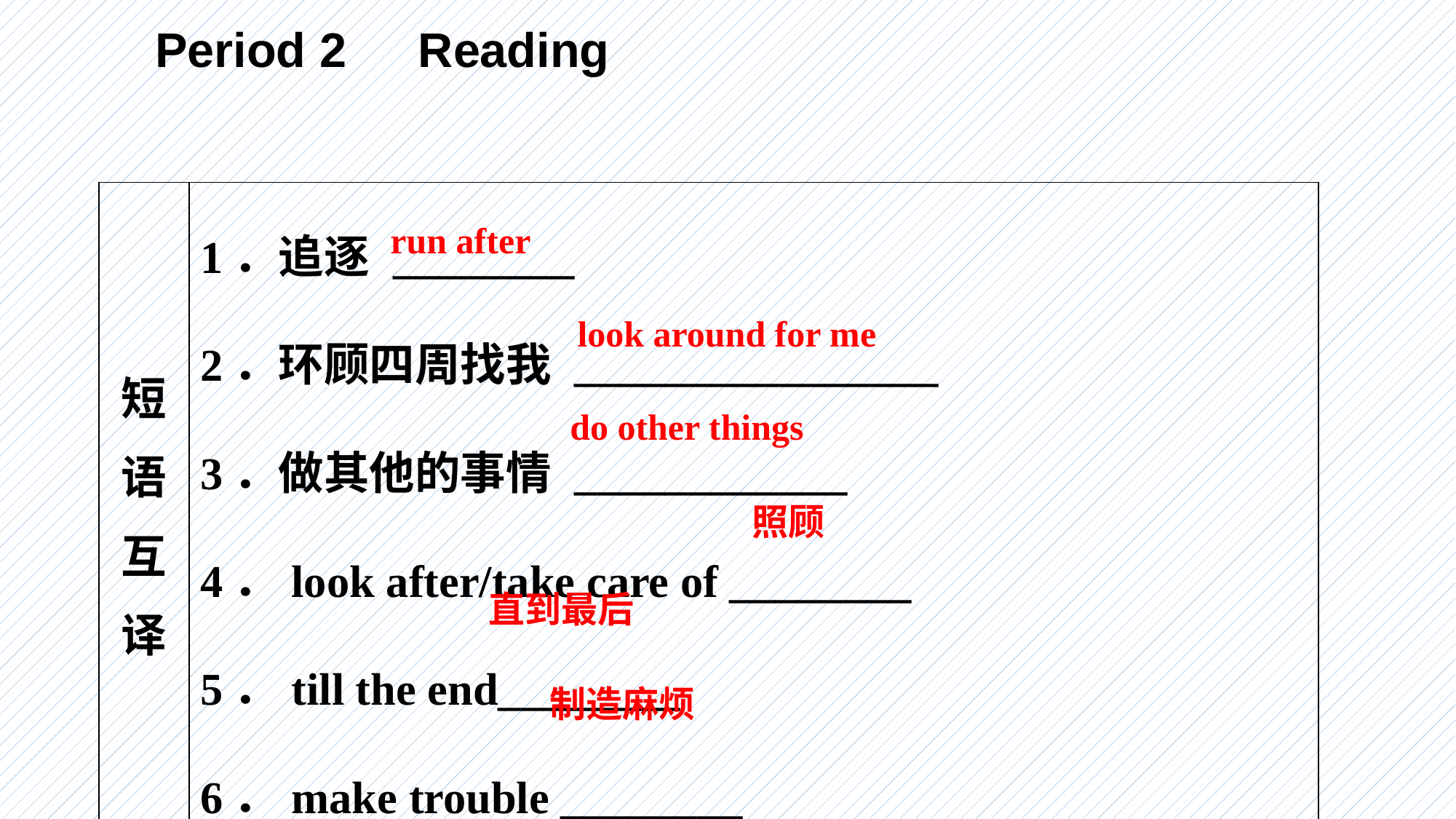

Period 2　Reading
| 短 语 互 译 | 1．追逐 \_\_\_\_\_\_\_\_　　 2．环顾四周找我 \_\_\_\_\_\_\_\_\_\_\_\_\_\_\_\_　　 3．做其他的事情 \_\_\_\_\_\_\_\_\_\_\_\_　　 4．look after/take care of \_\_\_\_\_\_\_\_　　 5．till the end\_\_\_\_\_\_\_\_　　 6．make trouble \_\_\_\_\_\_\_\_ |
| --- | --- |
run after
look around for me

do other things
照顾
直到最后
制造麻烦